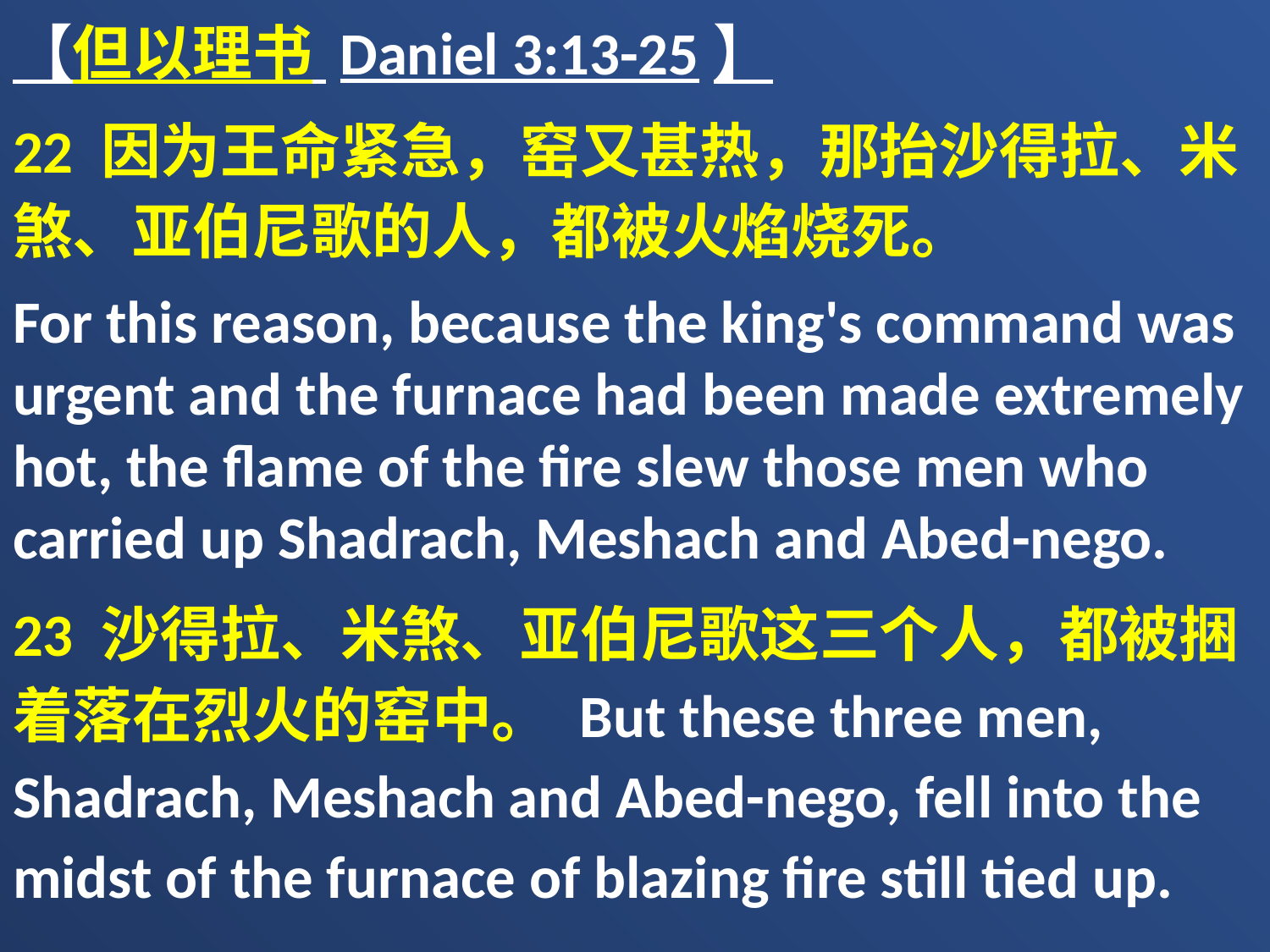

【但以理书 Daniel 3:13-25】
22 因为王命紧急，窑又甚热，那抬沙得拉、米煞、亚伯尼歌的人，都被火焰烧死。
For this reason, because the king's command was urgent and the furnace had been made extremely hot, the flame of the fire slew those men who carried up Shadrach, Meshach and Abed-nego.
23 沙得拉、米煞、亚伯尼歌这三个人，都被捆着落在烈火的窑中。 But these three men, Shadrach, Meshach and Abed-nego, fell into the midst of the furnace of blazing fire still tied up.